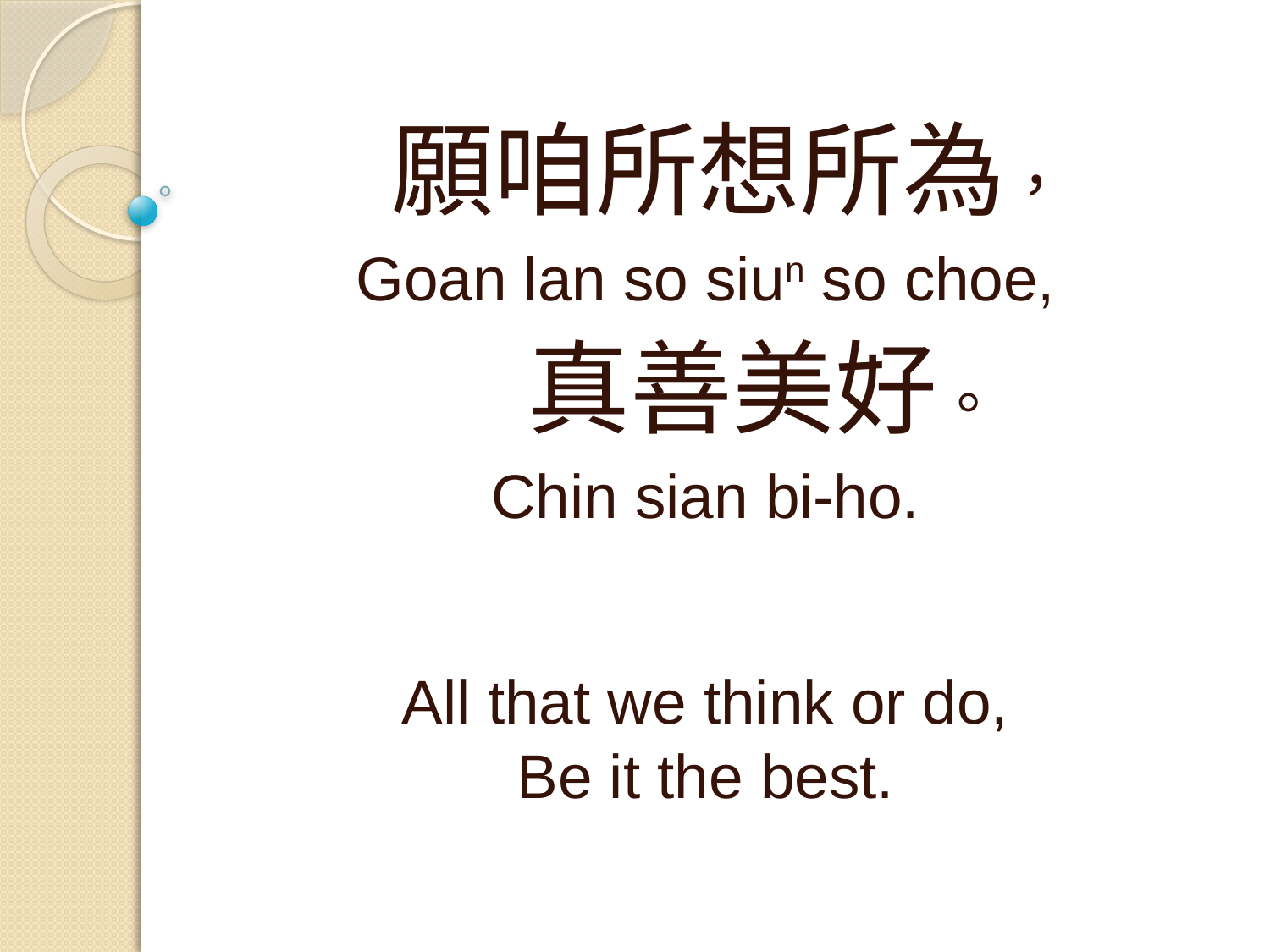

願咱所想所為，
Goan lan so siun so choe,
    真善美好。
Chin sian bi-ho.

All that we think or do,
Be it the best.